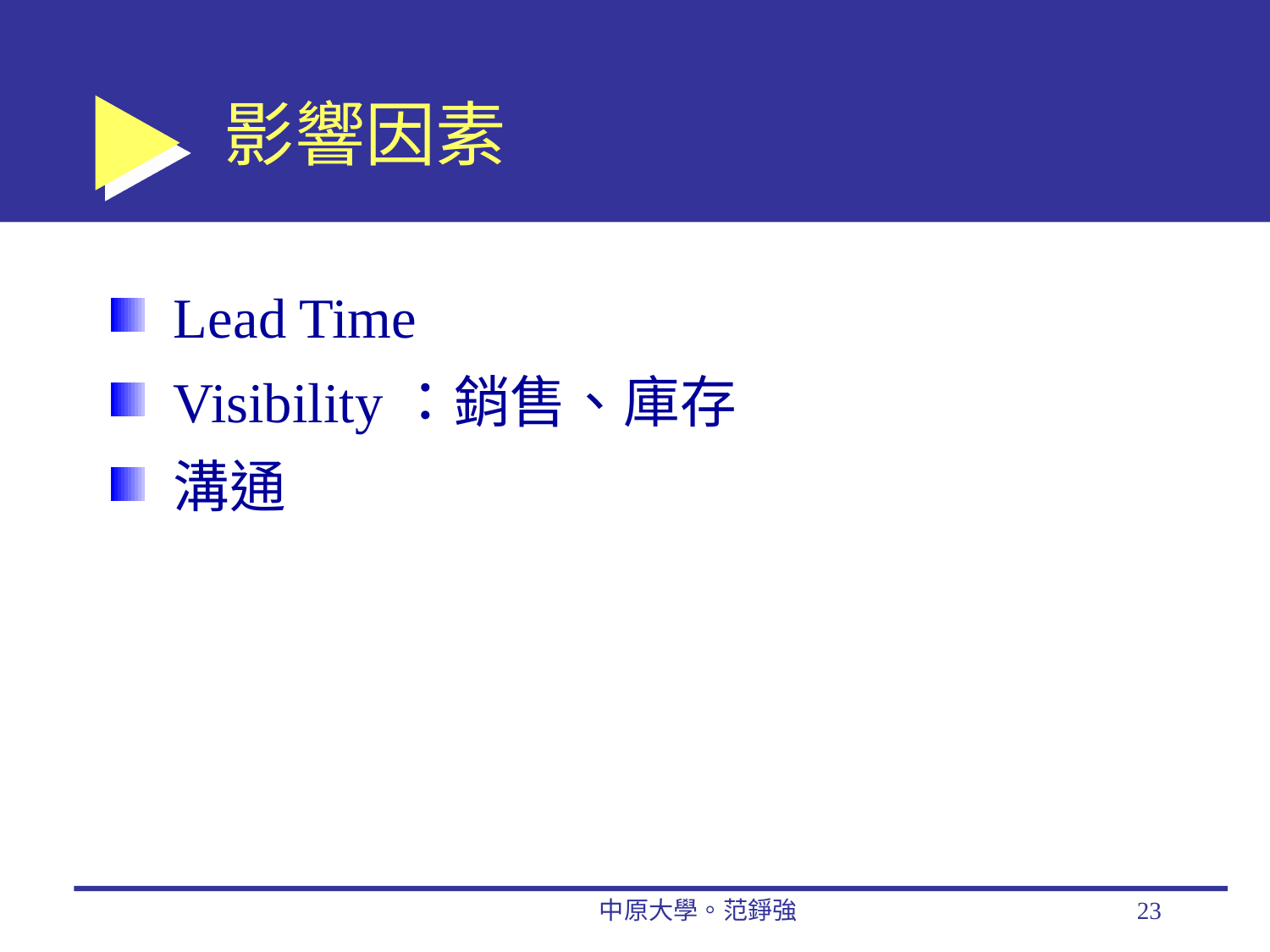

# 影響因素
Lead Time
Visibility：銷售、庫存
溝通
中原大學。范錚強
23